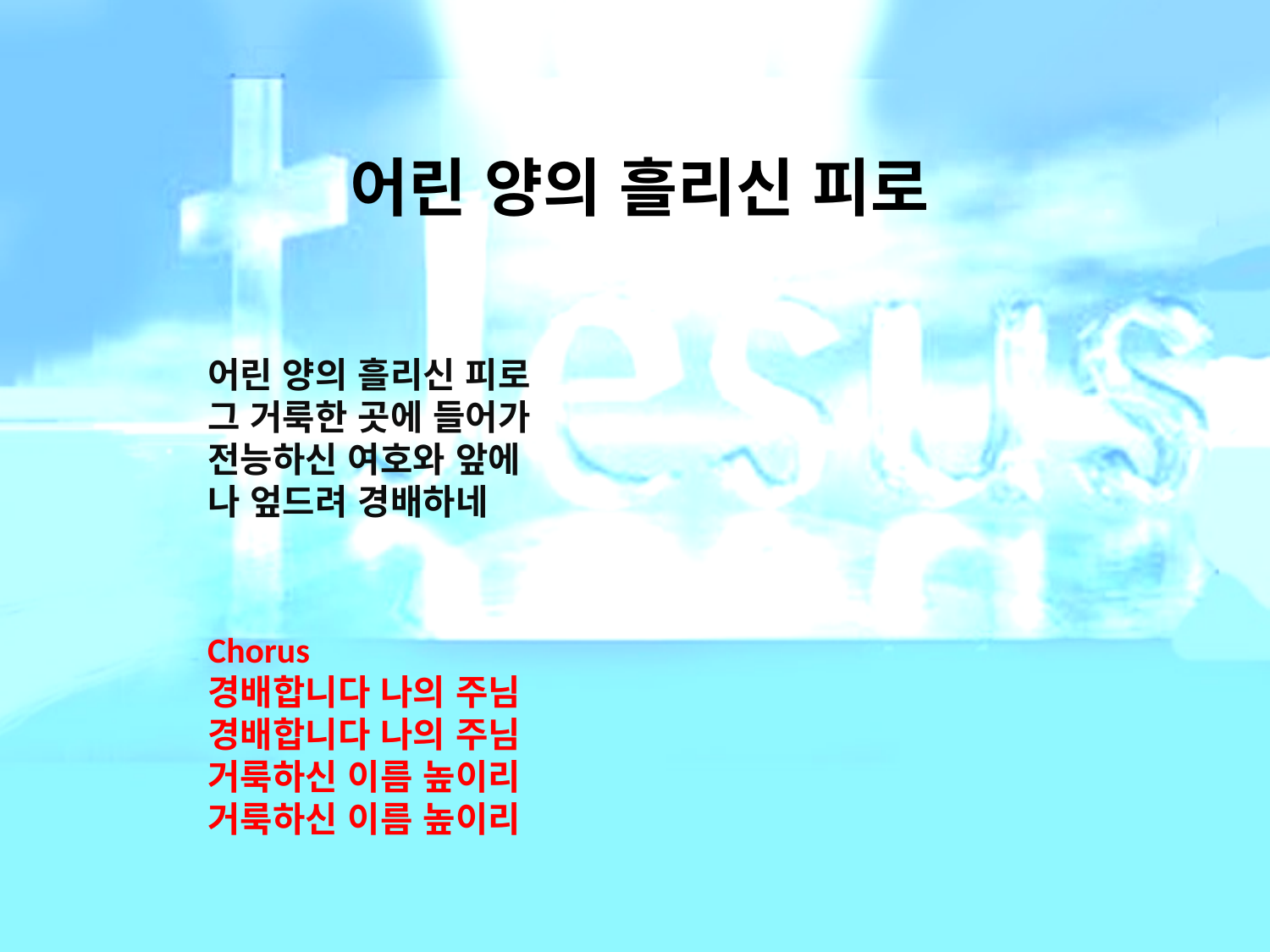

# 어린 양의 흘리신 피로
어린 양의 흘리신 피로  그 거룩한 곳에 들어가
전능하신 여호와 앞에 나 엎드려 경배하네

Chorus
경배합니다 나의 주님 경배합니다 나의 주님
거룩하신 이름 높이리  거룩하신 이름 높이리